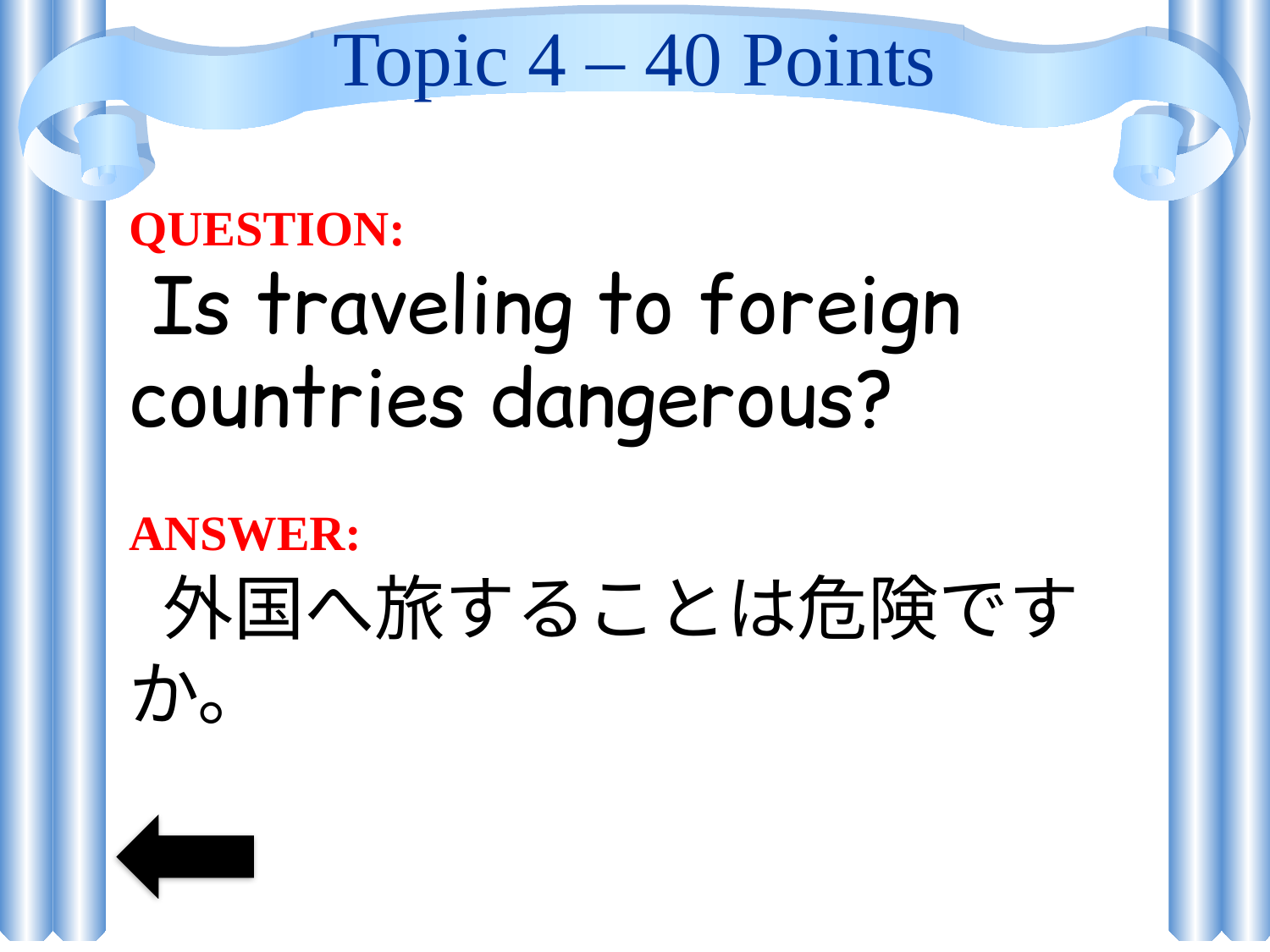

# Topic 4 – 40 Points
QUESTION:
 Is traveling to foreign countries dangerous?

ANSWER:
 外国へ旅することは危険ですか。